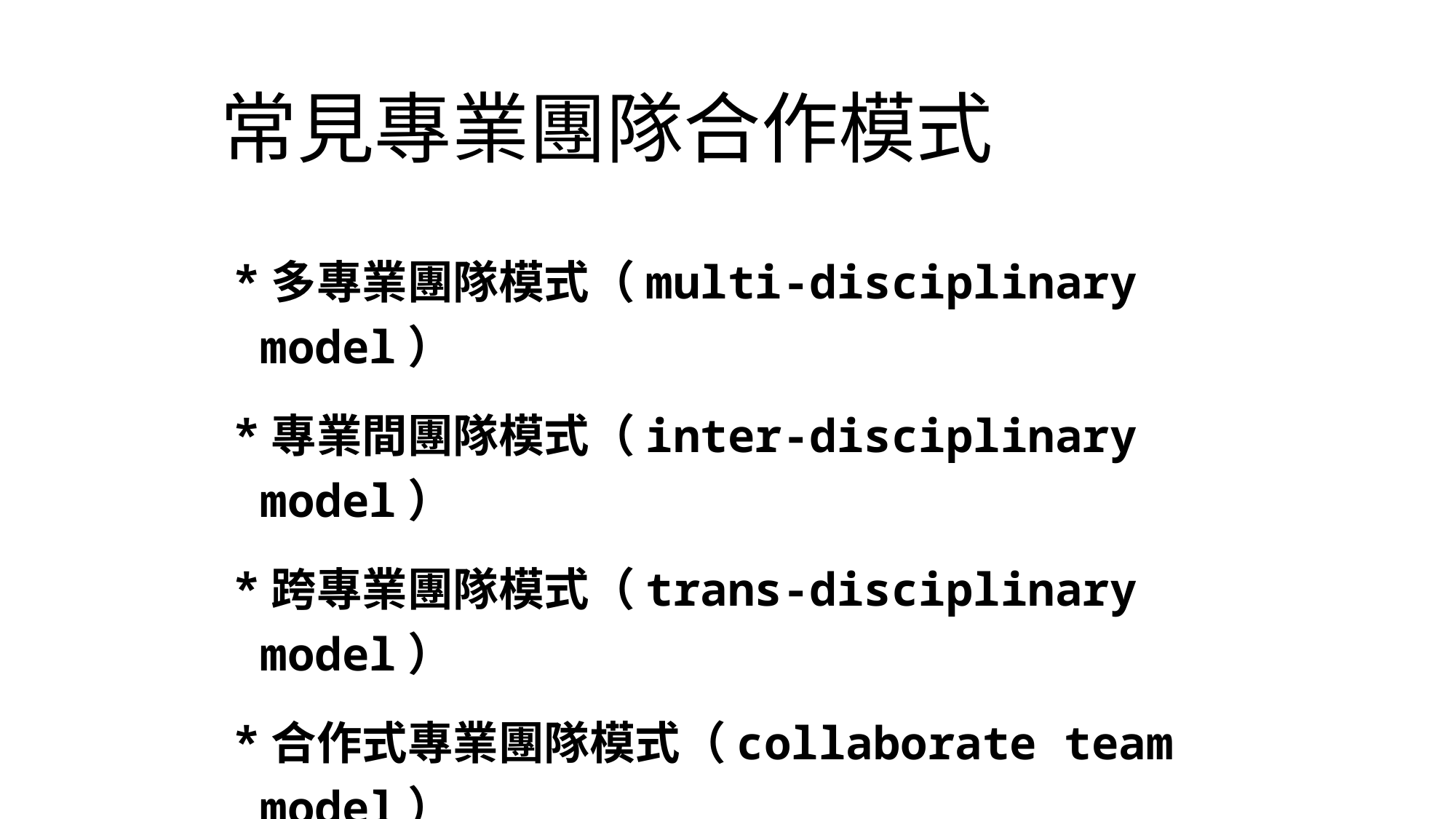

# 常見專業團隊合作模式
*多專業團隊模式（multi-disciplinary model）
*專業間團隊模式（inter-disciplinary model）
*跨專業團隊模式（trans-disciplinary model）
*合作式專業團隊模式（collaborate team model）